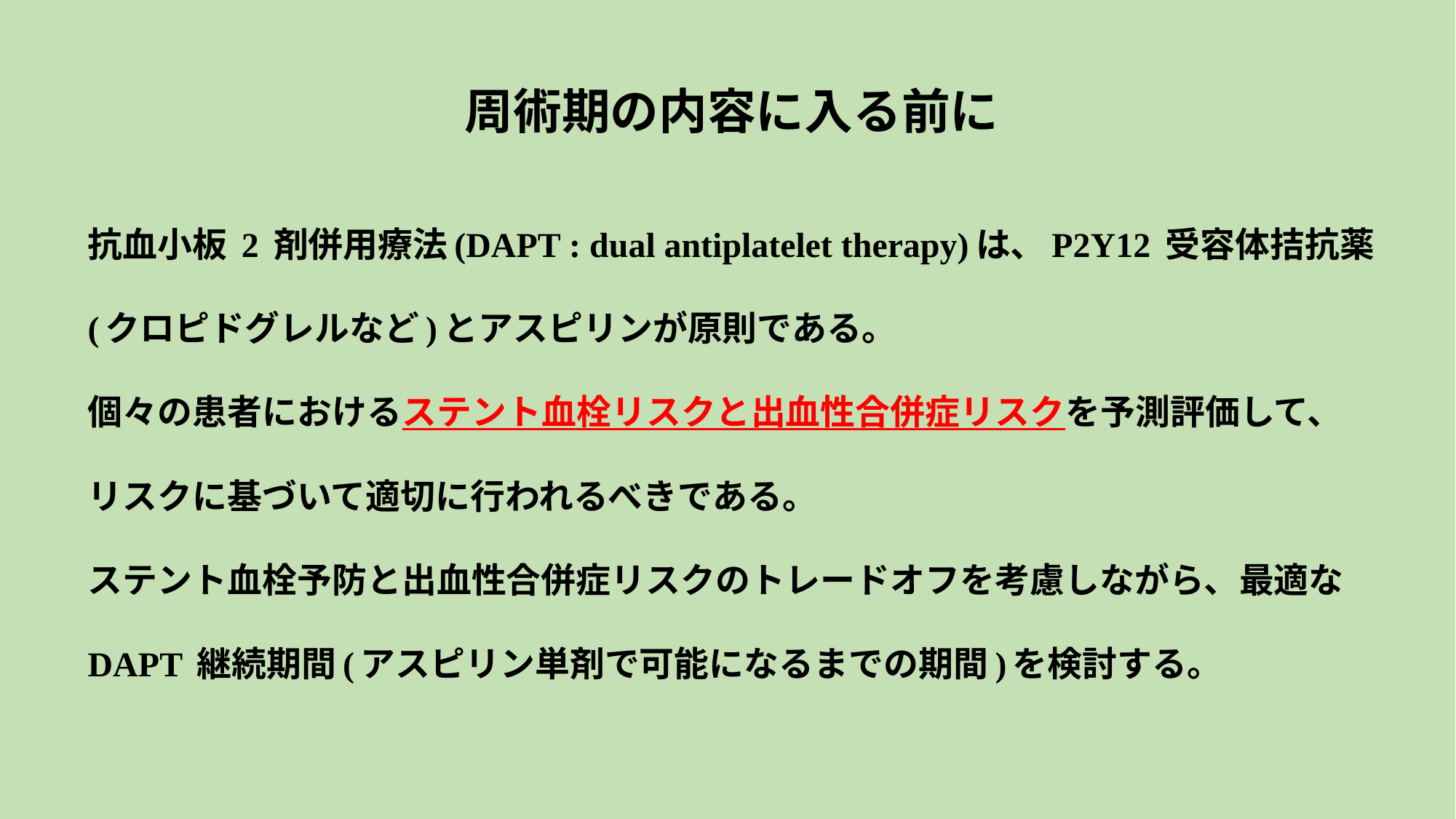

周術期の内容に入る前に
抗血小板 2 剤併用療法(DAPT : dual antiplatelet therapy)は、P2Y12 受容体拮抗薬(クロピドグレルなど)とアスピリンが原則である。
個々の患者におけるステント血栓リスクと出血性合併症リスクを予測評価して、リスクに基づいて適切に行われるべきである。
ステント血栓予防と出血性合併症リスクのトレードオフを考慮しながら、最適な DAPT 継続期間(アスピリン単剤で可能になるまでの期間)を検討する。